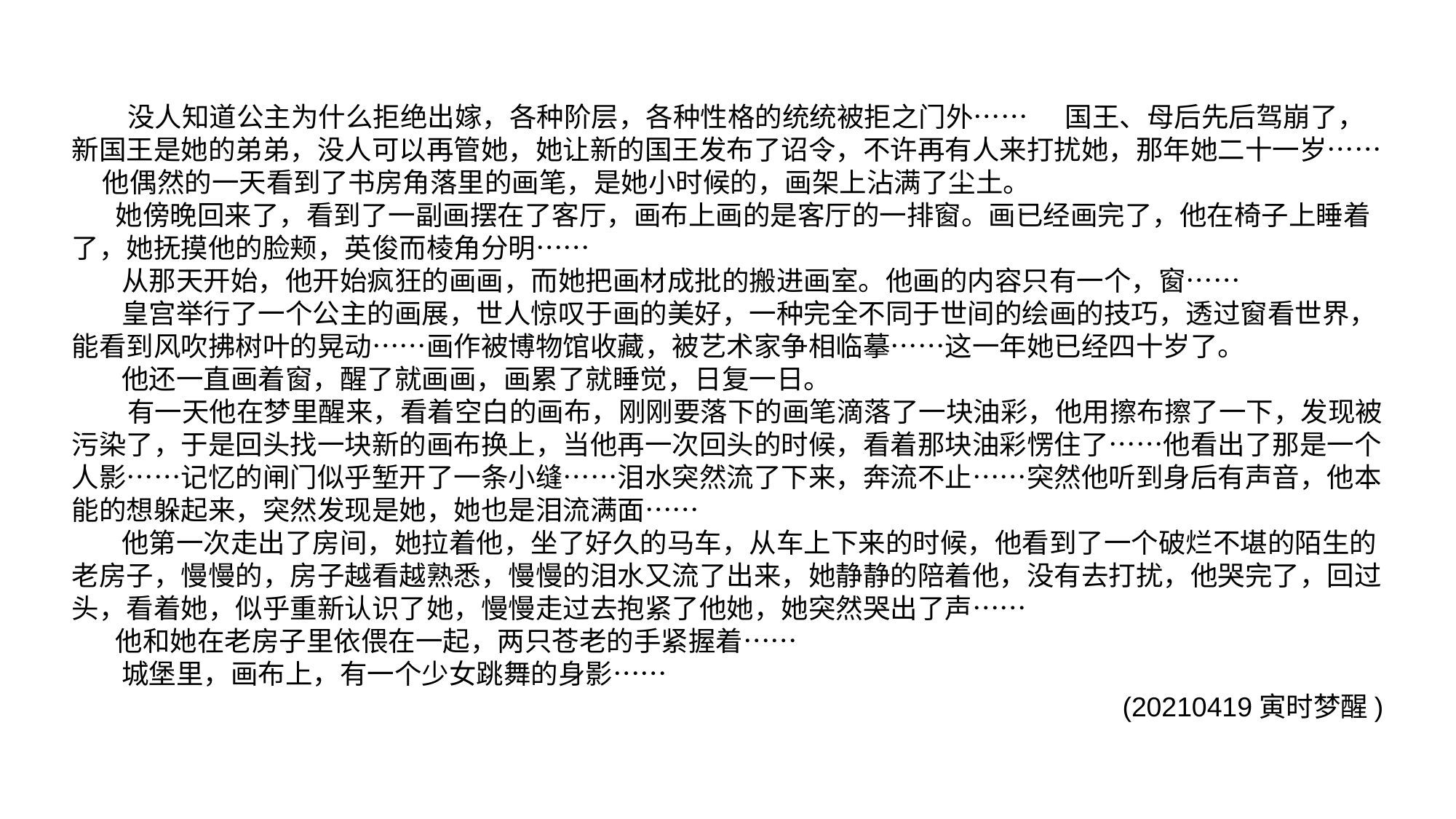

没人知道公主为什么拒绝出嫁，各种阶层，各种性格的统统被拒之门外……      国王、母后先后驾崩了，新国王是她的弟弟，没人可以再管她，她让新的国王发布了诏令，不许再有人来打扰她，那年她二十一岁……      他偶然的一天看到了书房角落里的画笔，是她小时候的，画架上沾满了尘土。
      她傍晚回来了，看到了一副画摆在了客厅，画布上画的是客厅的一排窗。画已经画完了，他在椅子上睡着了，她抚摸他的脸颊，英俊而棱角分明……
       从那天开始，他开始疯狂的画画，而她把画材成批的搬进画室。他画的内容只有一个，窗……
       皇宫举行了一个公主的画展，世人惊叹于画的美好，一种完全不同于世间的绘画的技巧，透过窗看世界，能看到风吹拂树叶的晃动……画作被博物馆收藏，被艺术家争相临摹……这一年她已经四十岁了。
       他还一直画着窗，醒了就画画，画累了就睡觉，日复一日。
        有一天他在梦里醒来，看着空白的画布，刚刚要落下的画笔滴落了一块油彩，他用擦布擦了一下，发现被污染了，于是回头找一块新的画布换上，当他再一次回头的时候，看着那块油彩愣住了……他看出了那是一个人影……记忆的闸门似乎堑开了一条小缝……泪水突然流了下来，奔流不止……突然他听到身后有声音，他本能的想躲起来，突然发现是她，她也是泪流满面……
       他第一次走出了房间，她拉着他，坐了好久的马车，从车上下来的时候，他看到了一个破烂不堪的陌生的老房子，慢慢的，房子越看越熟悉，慢慢的泪水又流了出来，她静静的陪着他，没有去打扰，他哭完了，回过头，看着她，似乎重新认识了她，慢慢走过去抱紧了他她，她突然哭出了声……
      他和她在老房子里依偎在一起，两只苍老的手紧握着……
       城堡里，画布上，有一个少女跳舞的身影……
(20210419寅时梦醒)